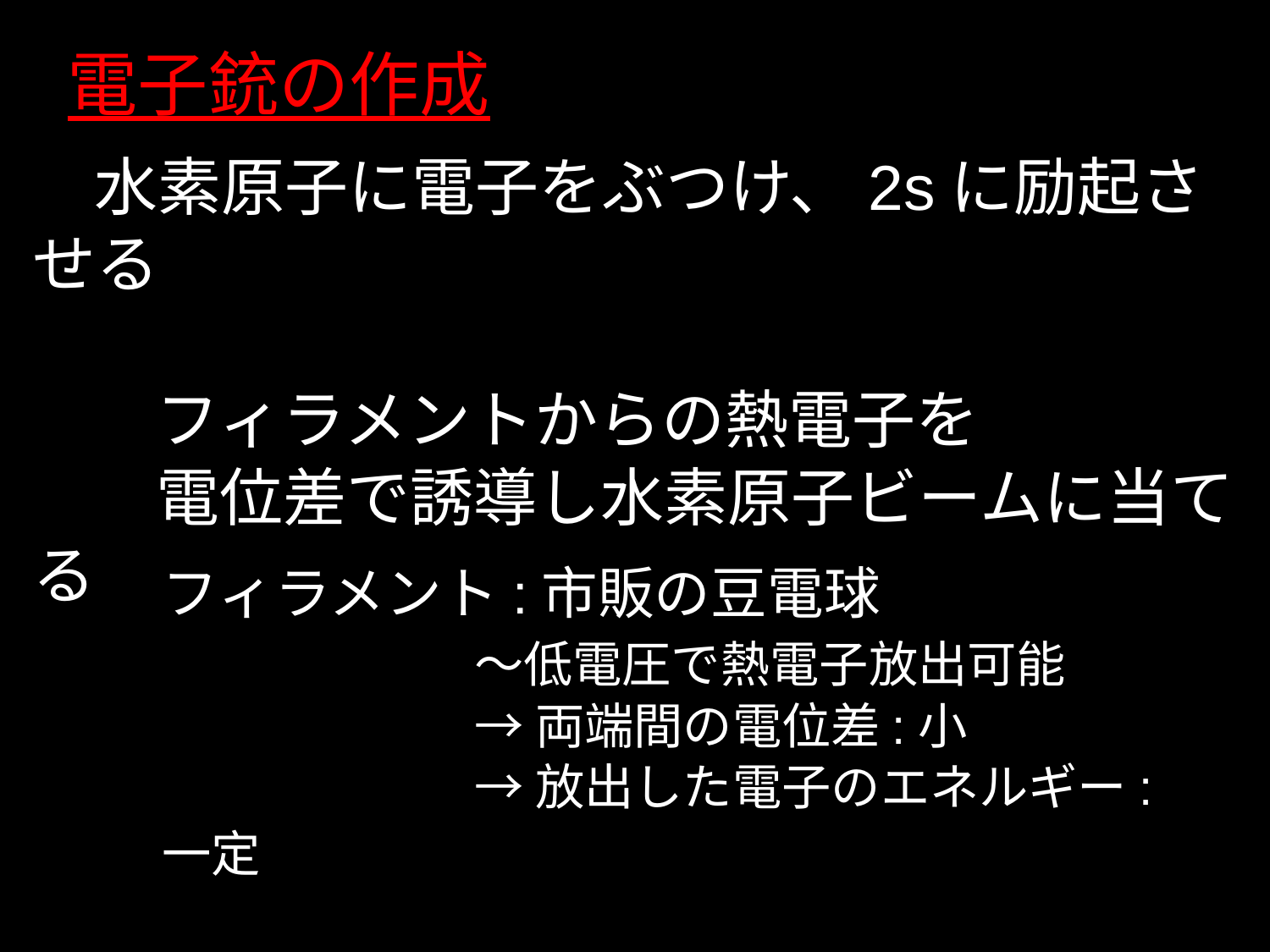

電子銃の作成
	水素原子に電子をぶつけ、2sに励起させる

		フィラメントからの熱電子を
		電位差で誘導し水素原子ビームに当てる

フィラメント:市販の豆電球
					～低電圧で熱電子放出可能
					→両端間の電位差:小
					→放出した電子のエネルギー:一定